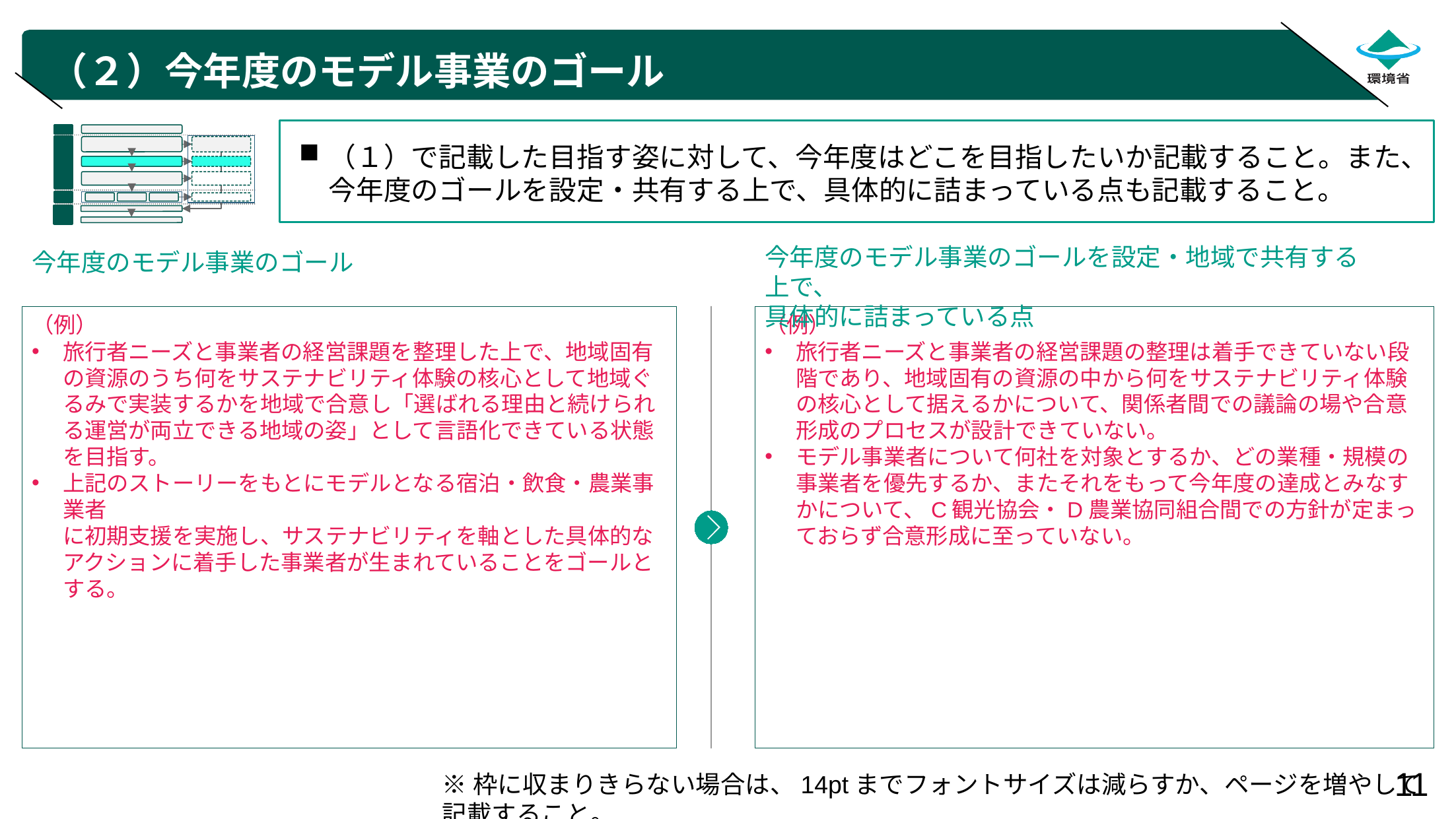

# （２）今年度のモデル事業のゴール
（１）で記載した目指す姿に対して、今年度はどこを目指したいか記載すること。また、今年度のゴールを設定・共有する上で、具体的に詰まっている点も記載すること。

今年度のモデル事業のゴールを設定・地域で共有する上で、
具体的に詰まっている点
今年度のモデル事業のゴール
（例）
旅行者ニーズと事業者の経営課題を整理した上で、地域固有の資源のうち何をサステナビリティ体験の核心として地域ぐるみで実装するかを地域で合意し「選ばれる理由と続けられる運営が両立できる地域の姿」として言語化できている状態を目指す。
上記のストーリーをもとにモデルとなる宿泊・飲食・農業事業者
に初期支援を実施し、サステナビリティを軸とした具体的なアクションに着手した事業者が生まれていることをゴールとする。

（例）
旅行者ニーズと事業者の経営課題の整理は着手できていない段階であり、地域固有の資源の中から何をサステナビリティ体験の核心として据えるかについて、関係者間での議論の場や合意形成のプロセスが設計できていない。
モデル事業者について何社を対象とするか、どの業種・規模の事業者を優先するか、またそれをもって今年度の達成とみなすかについて、C観光協会・D農業協同組合間での方針が定まっておらず合意形成に至っていない。
※枠に収まりきらない場合は、14ptまでフォントサイズは減らすか、ページを増やして記載すること。